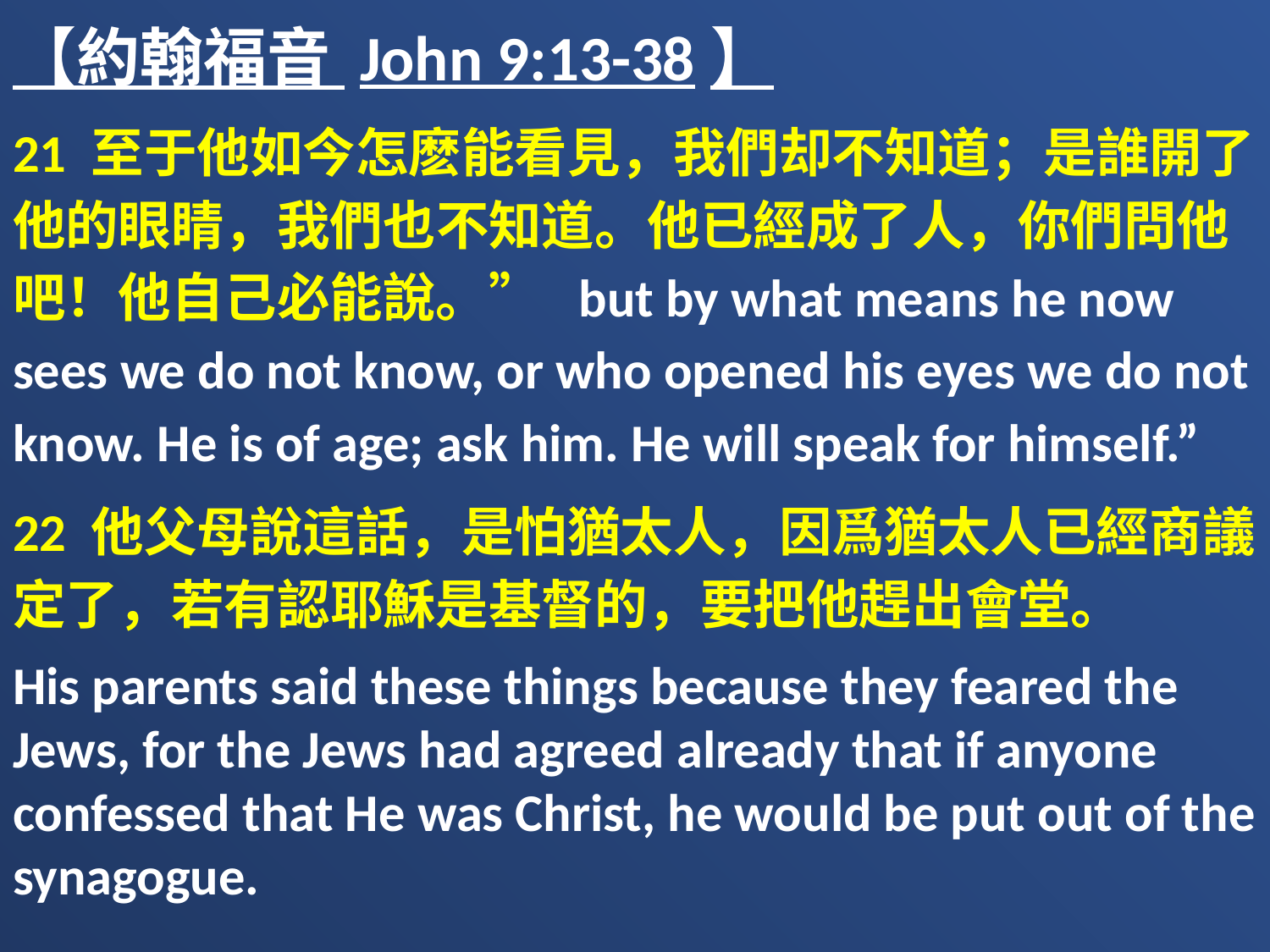

【約翰福音 John 9:13-38】
21 至于他如今怎麽能看見，我們却不知道；是誰開了他的眼睛，我們也不知道。他已經成了人，你們問他吧！他自己必能說。”  but by what means he now sees we do not know, or who opened his eyes we do not know. He is of age; ask him. He will speak for himself.”
22 他父母說這話，是怕猶太人，因爲猶太人已經商議定了，若有認耶穌是基督的，要把他趕出會堂。
His parents said these things because they feared the Jews, for the Jews had agreed already that if anyone confessed that He was Christ, he would be put out of the synagogue.